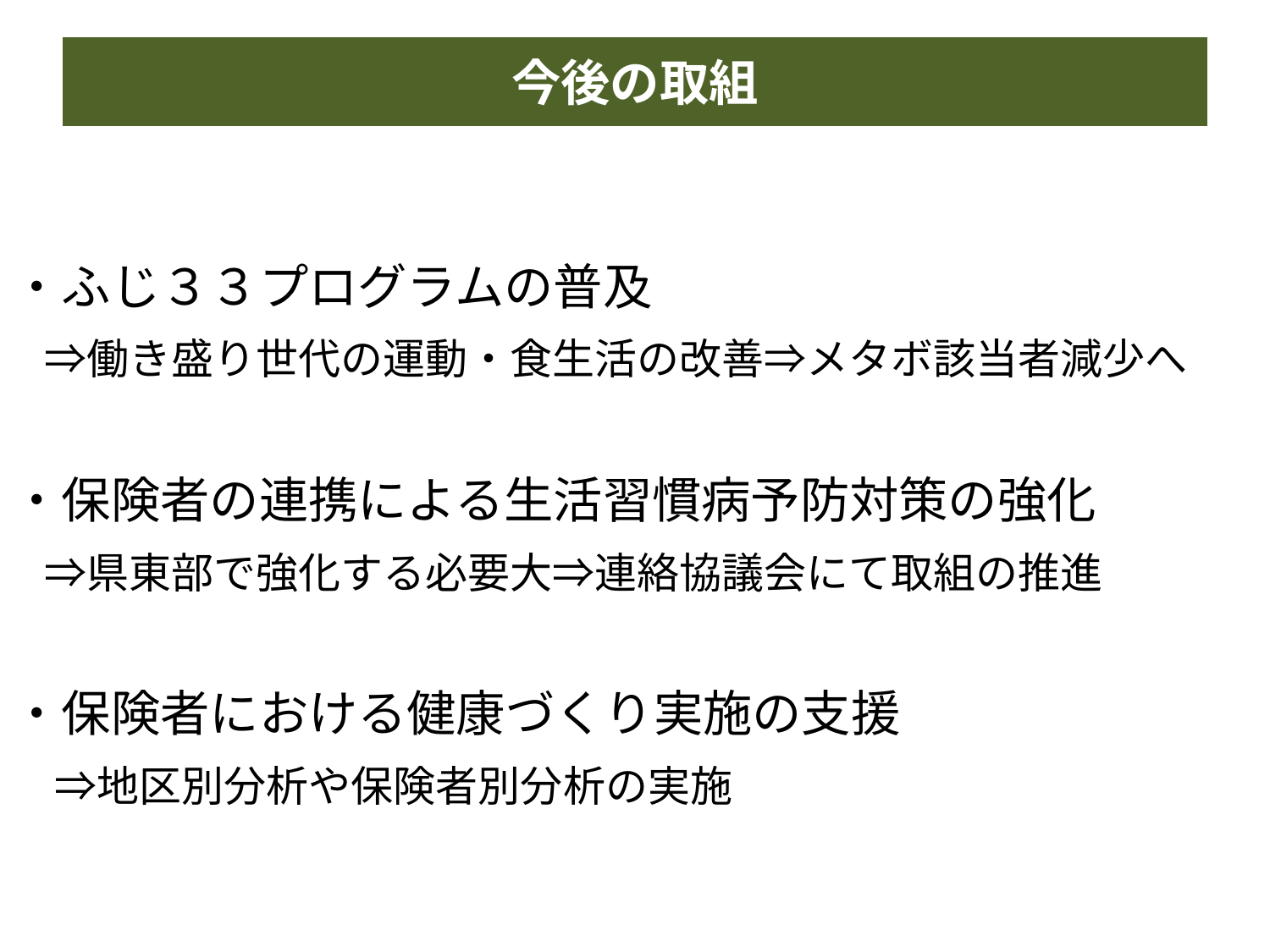

今後の取組
・ふじ３３プログラムの普及
　⇒働き盛り世代の運動・食生活の改善⇒メタボ該当者減少へ

・保険者の連携による生活習慣病予防対策の強化
　⇒県東部で強化する必要大⇒連絡協議会にて取組の推進

・保険者における健康づくり実施の支援
　⇒地区別分析や保険者別分析の実施